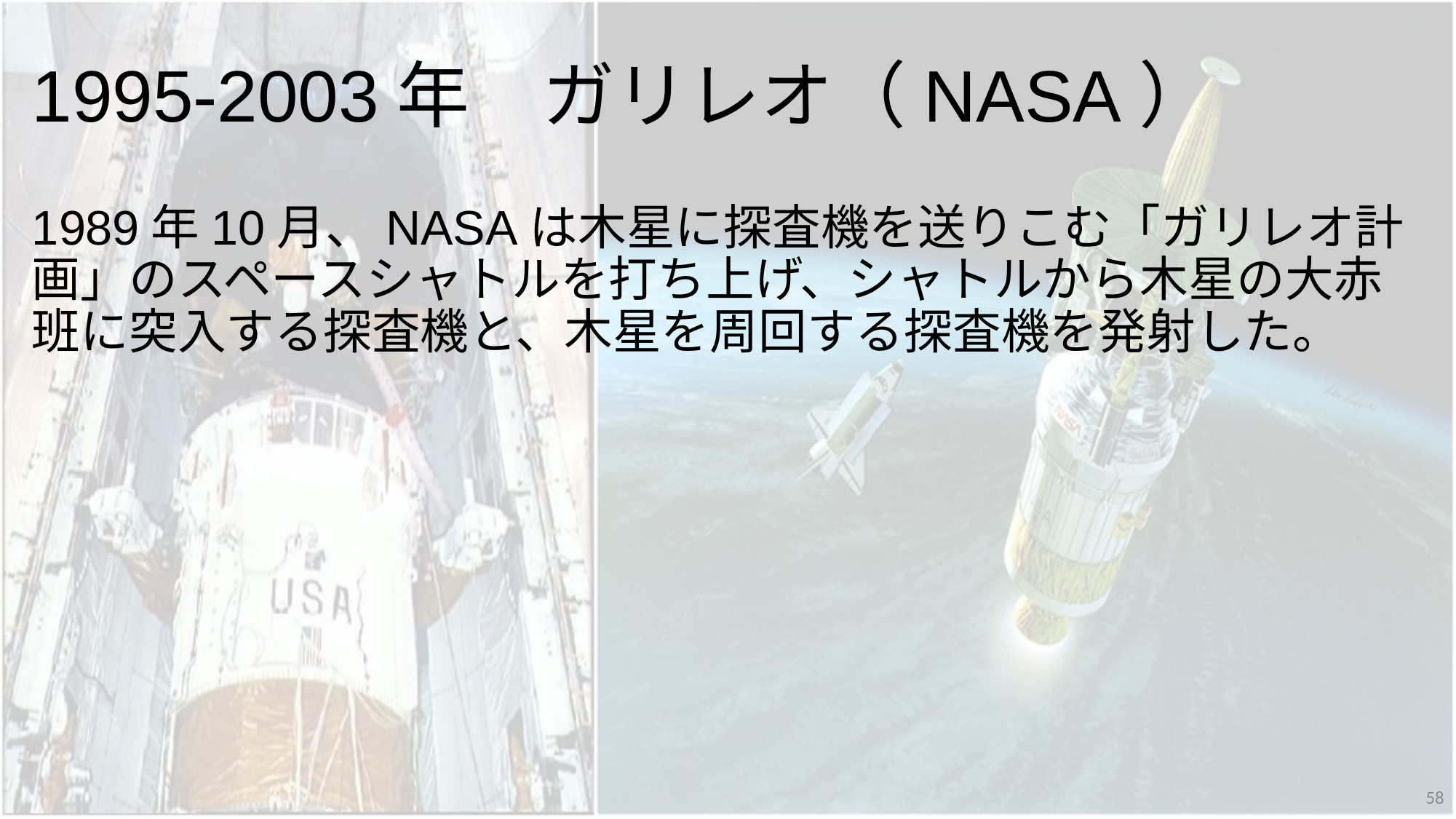

# 1995-2003年　ガリレオ（NASA）
1989年10月、NASAは木星に探査機を送りこむ「ガリレオ計画」のスペースシャトルを打ち上げ、シャトルから木星の大赤班に突入する探査機と、木星を周回する探査機を発射した。
58